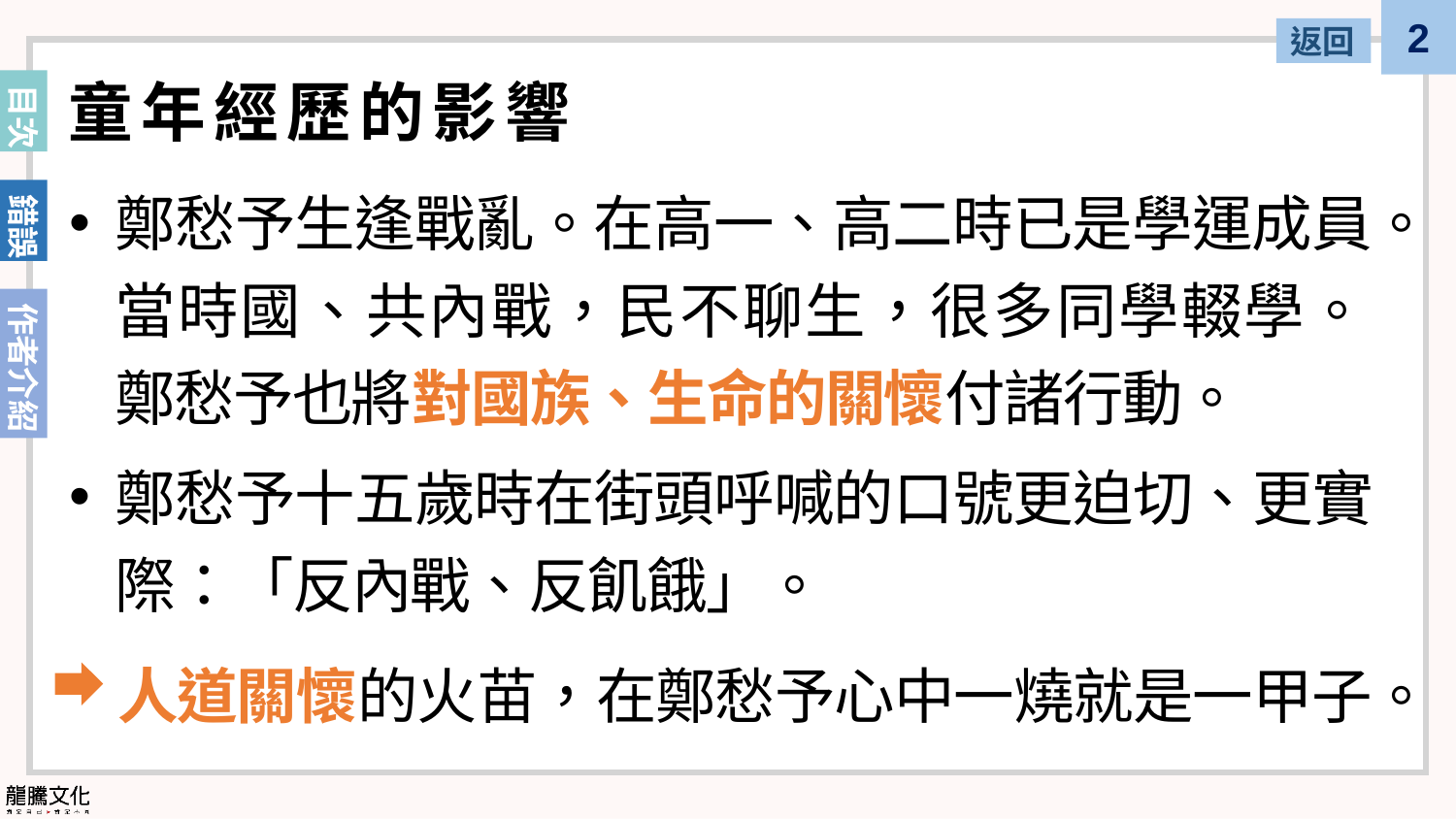

返回
童年經歷的影響
鄭愁予生逢戰亂。在高一、高二時已是學運成員。當時國、共內戰，民不聊生，很多同學輟學。
鄭愁予也將對國族、生命的關懷付諸行動。
鄭愁予十五歲時在街頭呼喊的口號更迫切、更實際：「反內戰、反飢餓」。
人道關懷的火苗，在鄭愁予心中一燒就是一甲子。